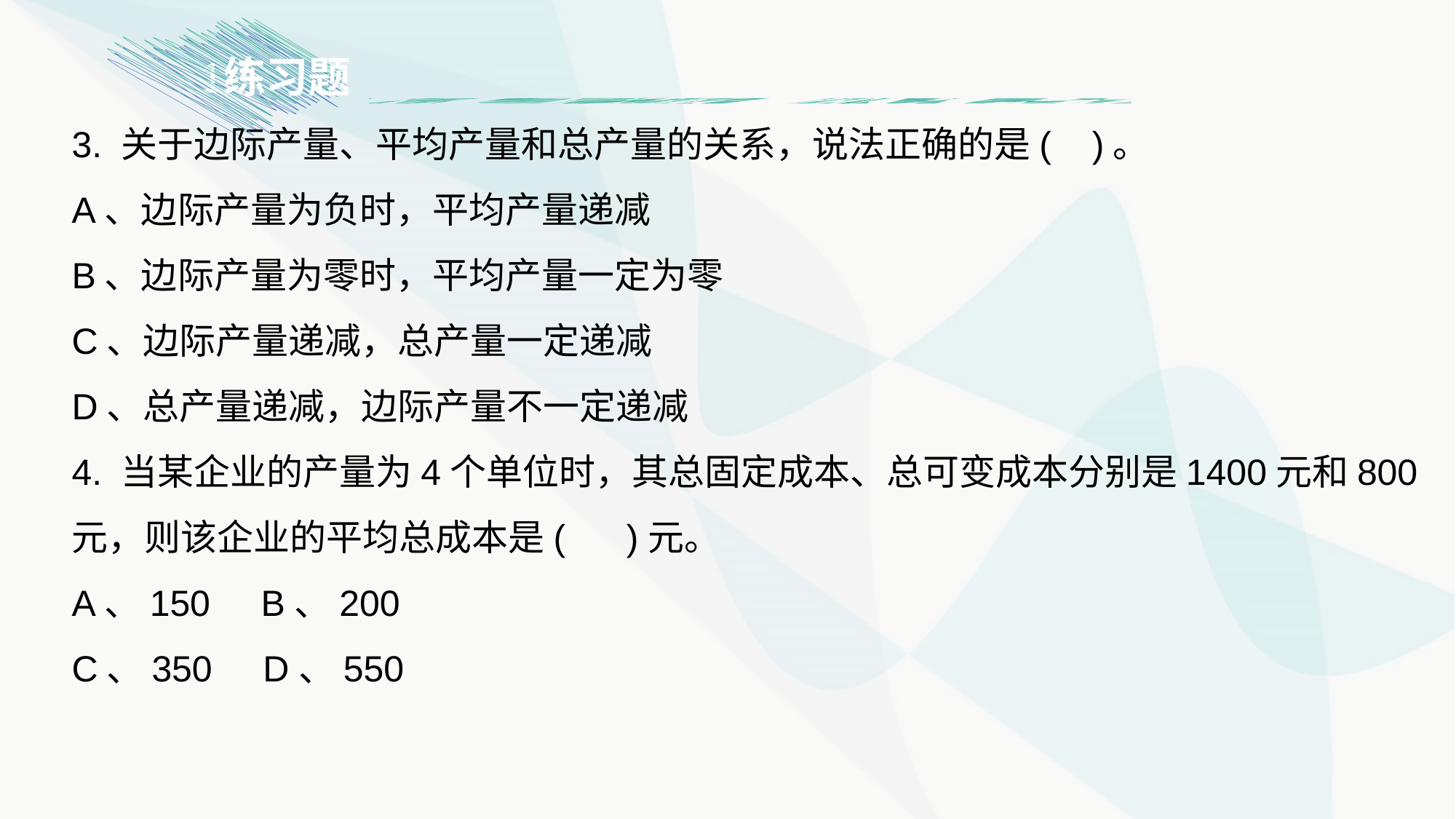

1
练习题
3. 关于边际产量、平均产量和总产量的关系，说法正确的是(    )。
A、边际产量为负时，平均产量递减
B、边际产量为零时，平均产量一定为零
C、边际产量递减，总产量一定递减
D、总产量递减，边际产量不一定递减
4. 当某企业的产量为4个单位时，其总固定成本、总可变成本分别是1400元和800元，则该企业的平均总成本是(      )元。
A、150     B、200
C、350     D、550